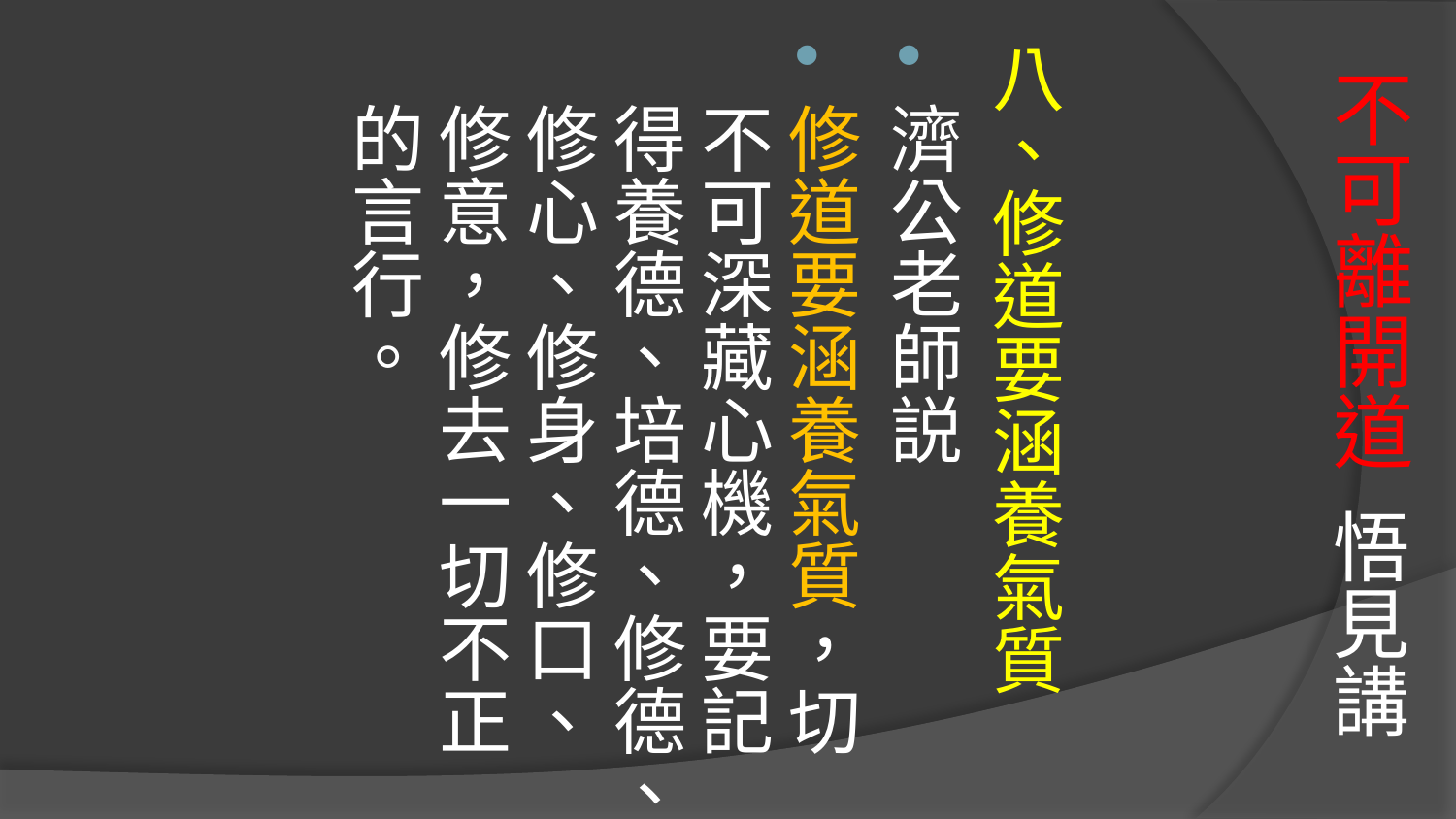

# 不可離開道  悟見講
八、修道要涵養氣質
濟公老師説
修道要涵養氣質，切不可深藏心機，要記得養德、培德、修德、修心、修身、修口、修意，修去一切不正的言行。